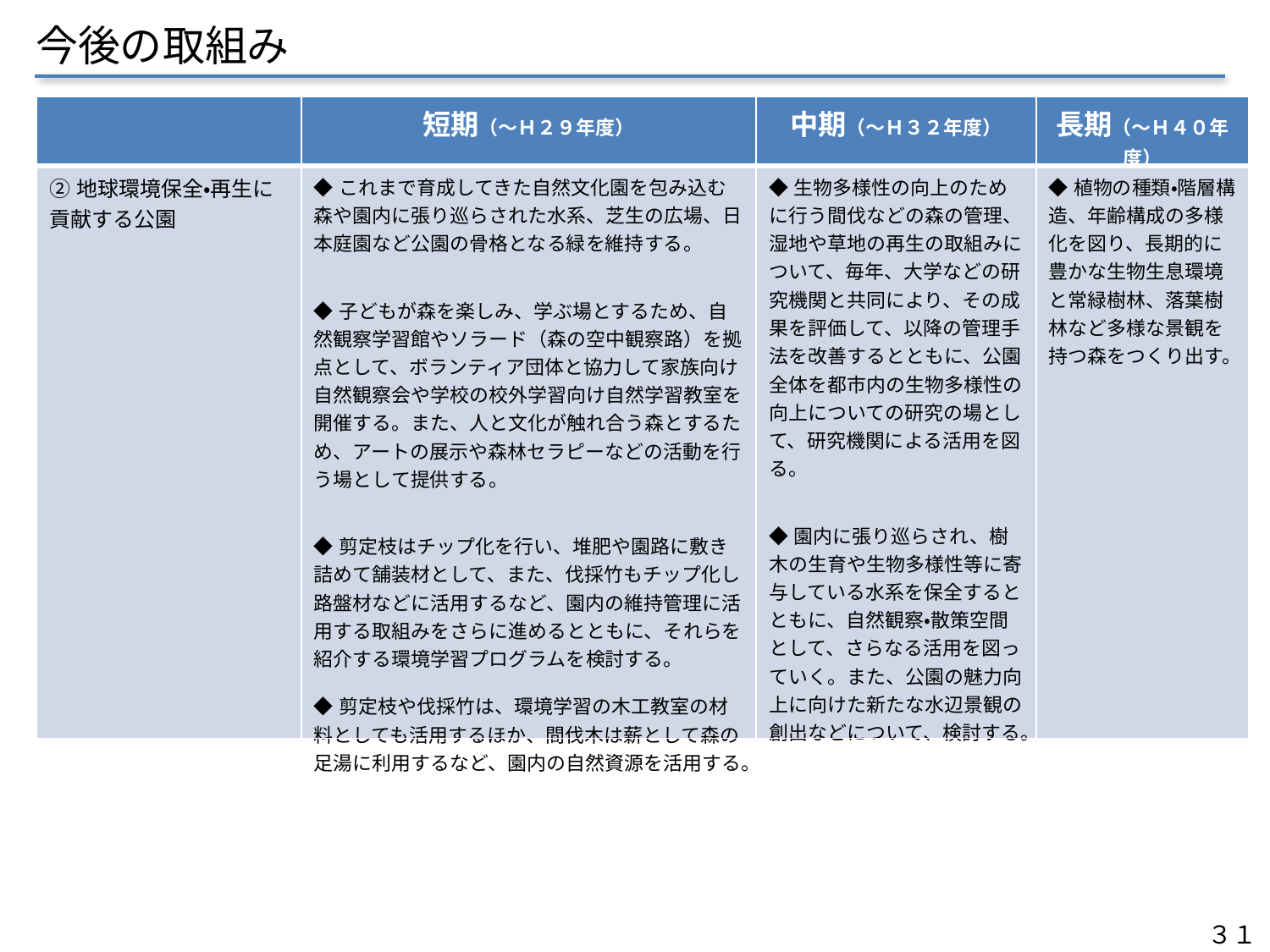

今後の取組み
|  | 短期（～Ｈ２９年度） | 中期（～Ｈ３２年度） | 長期（～Ｈ４０年度） |
| --- | --- | --- | --- |
| ②地球環境保全・再生に貢献する公園 | ◆これまで育成してきた自然文化園を包み込む森や園内に張り巡らされた水系、芝生の広場、日本庭園など公園の骨格となる緑を維持する。 ◆子どもが森を楽しみ、学ぶ場とするため、自然観察学習館やソラード（森の空中観察路）を拠点として、ボランティア団体と協力して家族向け自然観察会や学校の校外学習向け自然学習教室を開催する。また、人と文化が触れ合う森とするため、アートの展示や森林セラピーなどの活動を行う場として提供する。 ◆剪定枝はチップ化を行い、堆肥や園路に敷き詰めて舗装材として、また、伐採竹もチップ化し路盤材などに活用するなど、園内の維持管理に活用する取組みをさらに進めるとともに、それらを紹介する環境学習プログラムを検討する。 ◆剪定枝や伐採竹は、環境学習の木工教室の材料としても活用するほか、間伐木は薪として森の足湯に利用するなど、園内の自然資源を活用する。 | ◆生物多様性の向上のために行う間伐などの森の管理、湿地や草地の再生の取組みについて、毎年、大学などの研究機関と共同により、その成果を評価して、以降の管理手法を改善するとともに、公園全体を都市内の生物多様性の向上についての研究の場として、研究機関による活用を図る。 ◆園内に張り巡らされ、樹木の生育や生物多様性等に寄与している水系を保全するとともに、自然観察・散策空間として、さらなる活用を図っていく。また、公園の魅力向上に向けた新たな水辺景観の創出などについて、検討する。 | ◆植物の種類・階層構造、年齢構成の多様化を図り、長期的に豊かな生物生息環境と常緑樹林、落葉樹林など多様な景観を持つ森をつくり出す。 |
３１